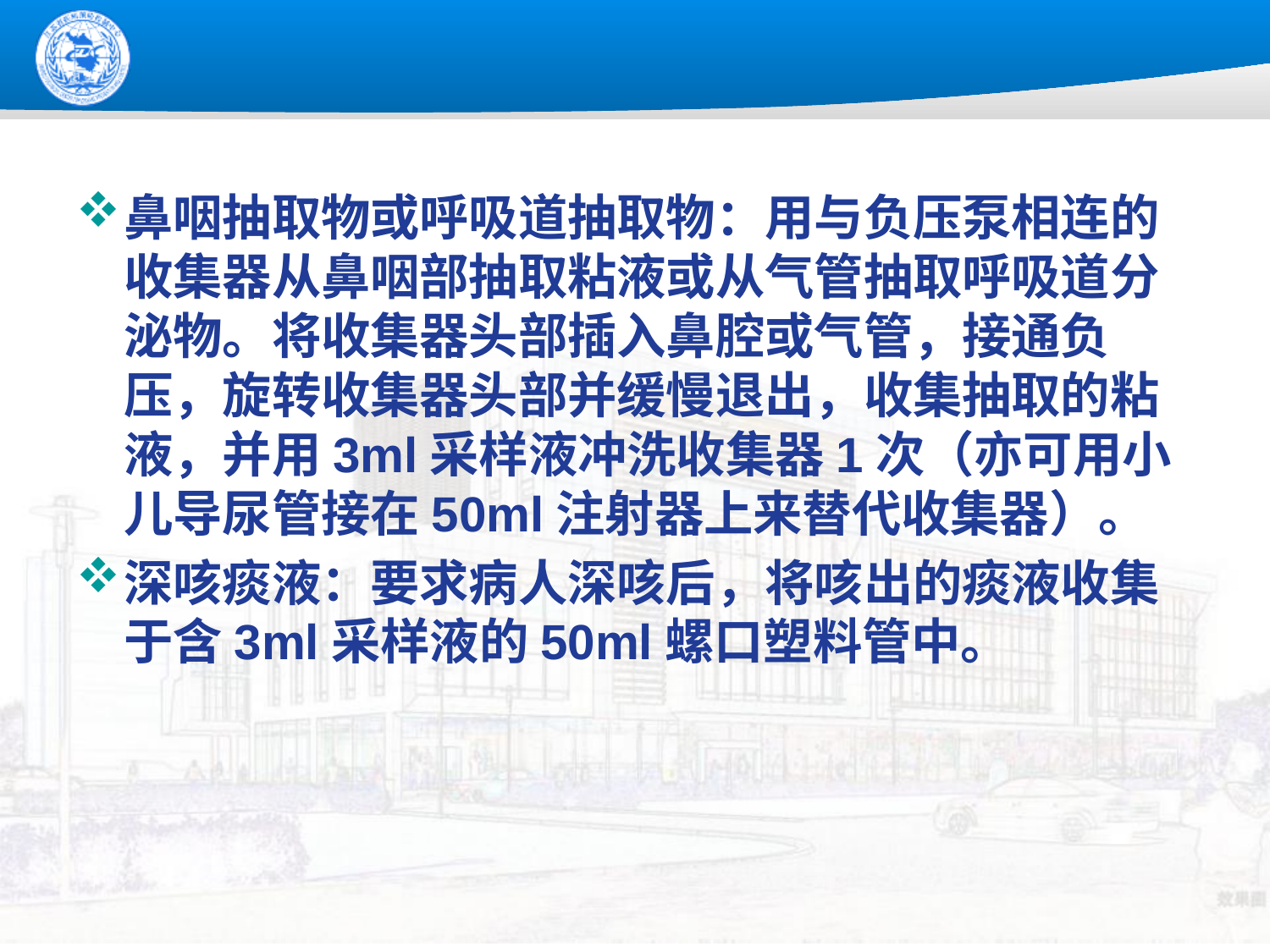

#
鼻咽抽取物或呼吸道抽取物：用与负压泵相连的收集器从鼻咽部抽取粘液或从气管抽取呼吸道分泌物。将收集器头部插入鼻腔或气管，接通负压，旋转收集器头部并缓慢退出，收集抽取的粘液，并用3ml采样液冲洗收集器1次（亦可用小儿导尿管接在50ml注射器上来替代收集器）。
深咳痰液：要求病人深咳后，将咳出的痰液收集于含3ml采样液的50ml螺口塑料管中。